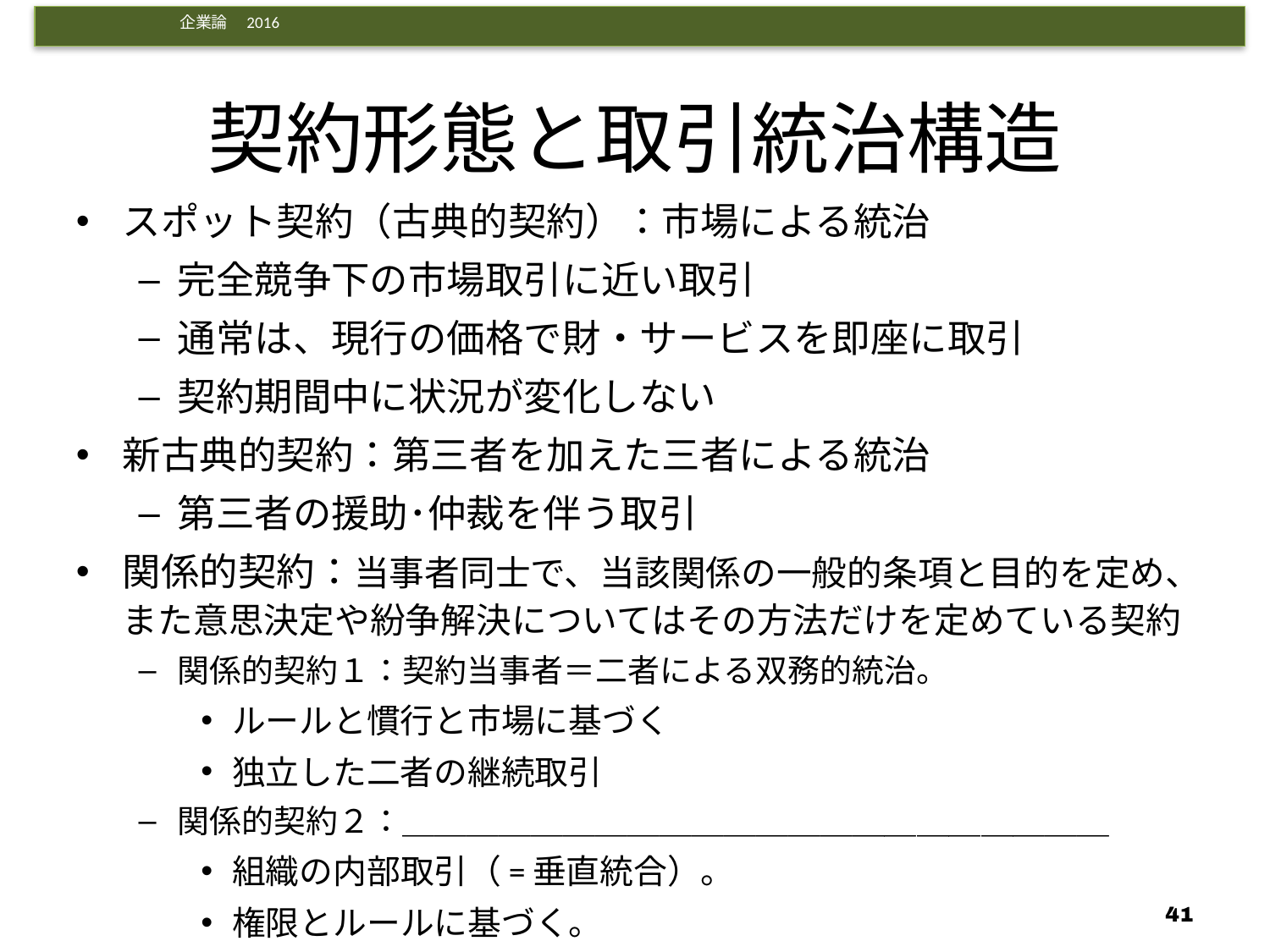

# 契約形態と取引統治構造
スポット契約（古典的契約）：市場による統治
完全競争下の市場取引に近い取引
通常は、現行の価格で財・サービスを即座に取引
契約期間中に状況が変化しない
新古典的契約：第三者を加えた三者による統治
第三者の援助･仲裁を伴う取引
関係的契約：当事者同士で、当該関係の一般的条項と目的を定め、また意思決定や紛争解決についてはその方法だけを定めている契約
関係的契約１：契約当事者＝二者による双務的統治。
ルールと慣行と市場に基づく
独立した二者の継続取引
関係的契約２：＿＿＿＿＿＿＿＿＿＿＿＿＿＿＿＿＿＿＿＿＿＿
組織の内部取引（=垂直統合）。
権限とルールに基づく。

41